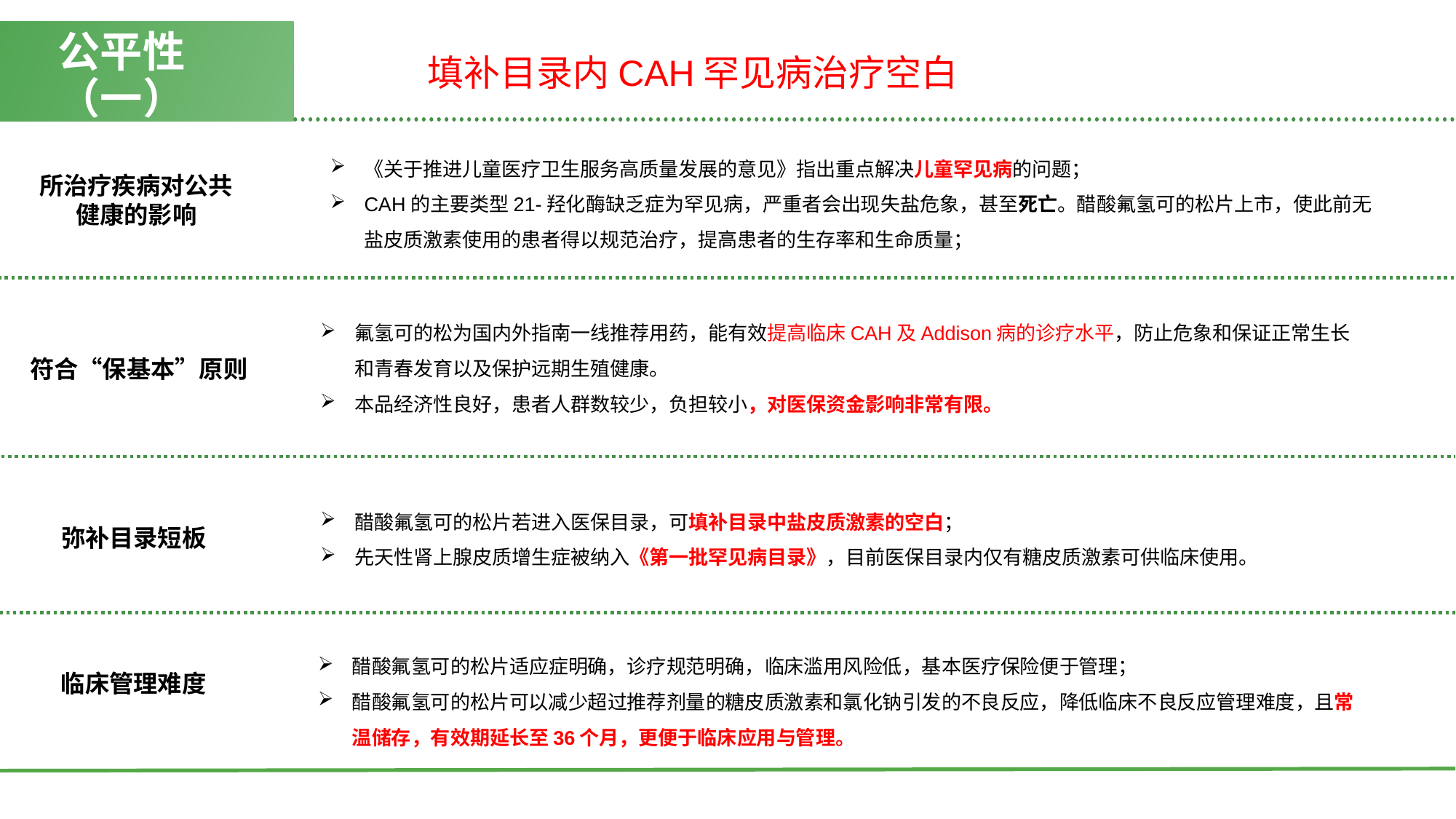

填补目录内CAH罕见病治疗空白
公平性（一）
《关于推进儿童医疗卫生服务高质量发展的意见》指出重点解决儿童罕见病的问题；
CAH的主要类型21-羟化酶缺乏症为罕见病，严重者会出现失盐危象，甚至死亡。醋酸氟氢可的松片上市，使此前无盐皮质激素使用的患者得以规范治疗，提高患者的生存率和生命质量；
所治疗疾病对公共健康的影响
氟氢可的松为国内外指南一线推荐用药，能有效提高临床CAH及Addison病的诊疗水平，防止危象和保证正常生长和青春发育以及保护远期生殖健康。
本品经济性良好，患者人群数较少，负担较小，对医保资金影响非常有限。

符合“保基本”原则
醋酸氟氢可的松片若进入医保目录，可填补目录中盐皮质激素的空白；
先天性肾上腺皮质增生症被纳⼊《第⼀批罕见病目录》，⽬前医保⽬录内仅有糖皮质激素可供临床使⽤。
弥补目录短板
醋酸氟氢可的松片适应症明确，诊疗规范明确，临床滥用风险低，基本医疗保险便于管理；
醋酸氟氢可的松片可以减少超过推荐剂量的糖皮质激素和氯化钠引发的不良反应，降低临床不良反应管理难度，且常温储存，有效期延长至36个月，更便于临床应用与管理。
 临床管理难度